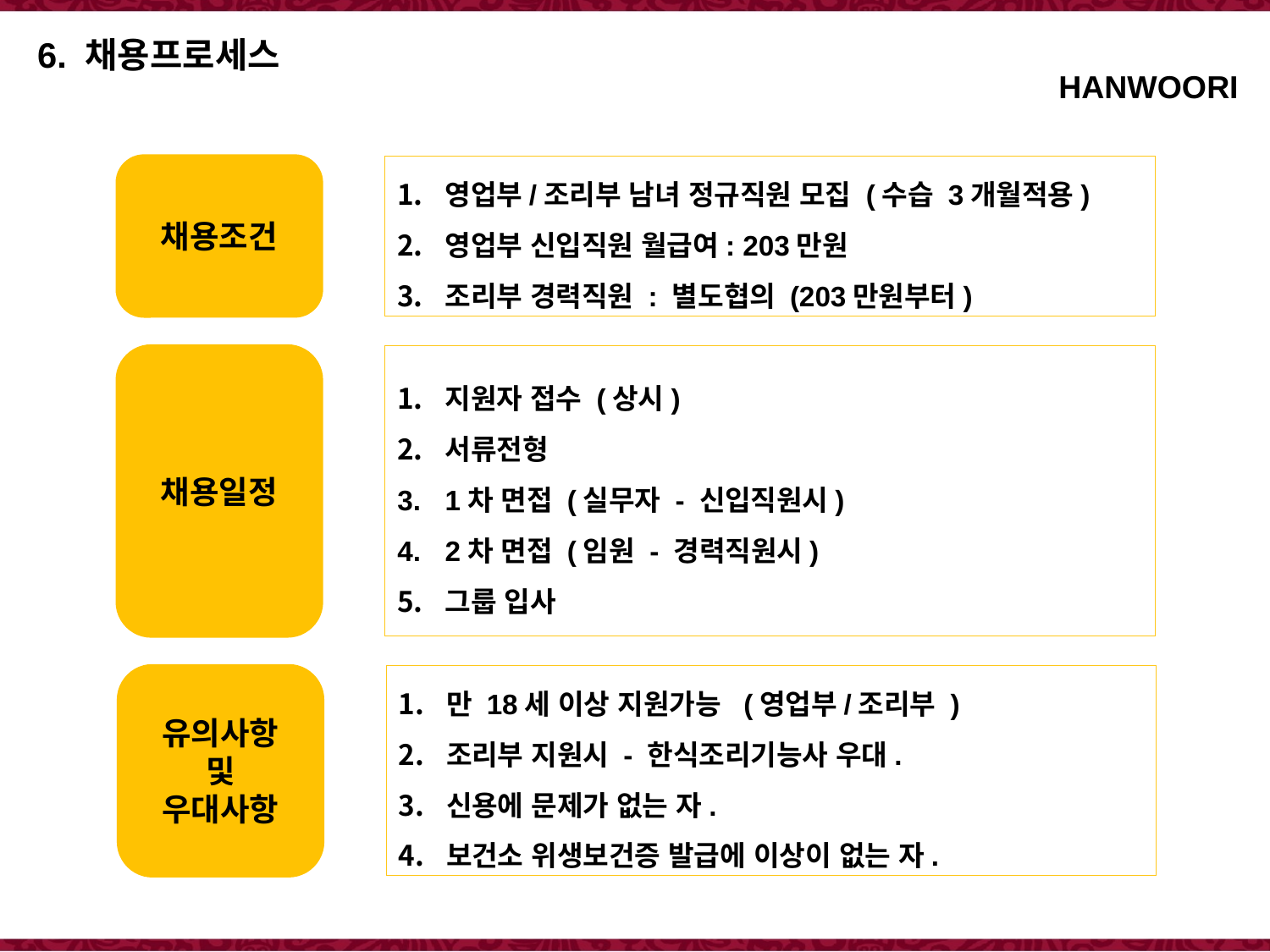

6. 채용프로세스
   HANWOORI
영업부/조리부 남녀 정규직원 모집 (수습 3개월적용)
영업부 신입직원 월급여: 203만원
조리부 경력직원 : 별도협의 (203만원부터)
채용조건
지원자 접수 (상시)
서류전형
1차 면접 (실무자 - 신입직원시)
2차 면접 (임원 - 경력직원시)
그룹 입사
채용일정
만 18세 이상 지원가능  (영업부/조리부 )
조리부 지원시 - 한식조리기능사 우대.
신용에 문제가 없는 자.
보건소 위생보건증 발급에 이상이 없는 자.
유의사항
및
우대사항